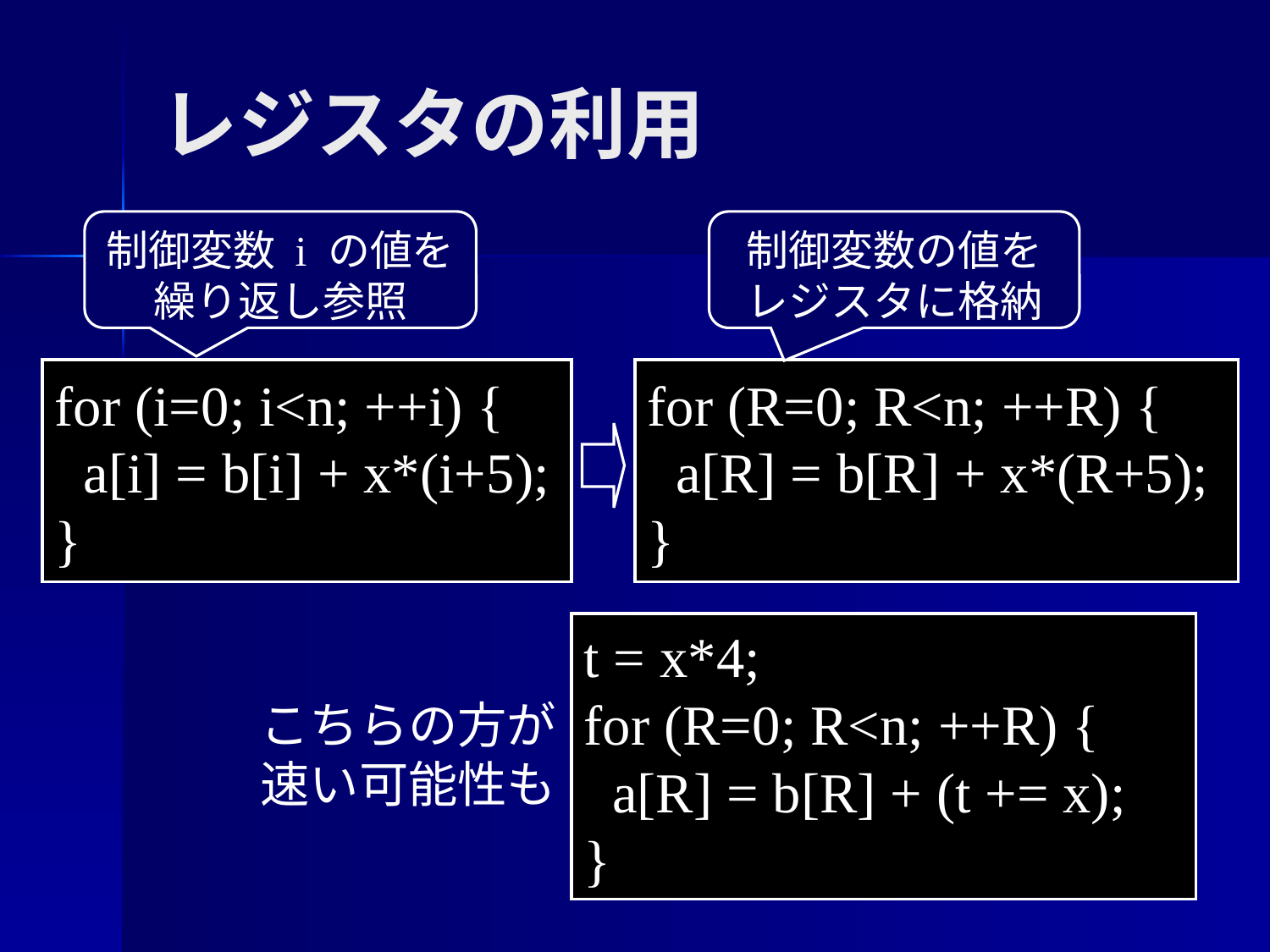

レジスタの利用
制御変数 i の値を
繰り返し参照
制御変数の値を
レジスタに格納
for (i=0; i<n; ++i) {
  a[i] = b[i] + x*(i+5);
}
for (R=0; R<n; ++R) {
  a[R] = b[R] + x*(R+5);
}

t = x*4;
for (R=0; R<n; ++R) {
  a[R] = b[R] + (t += x);
}
こちらの方が
速い可能性も